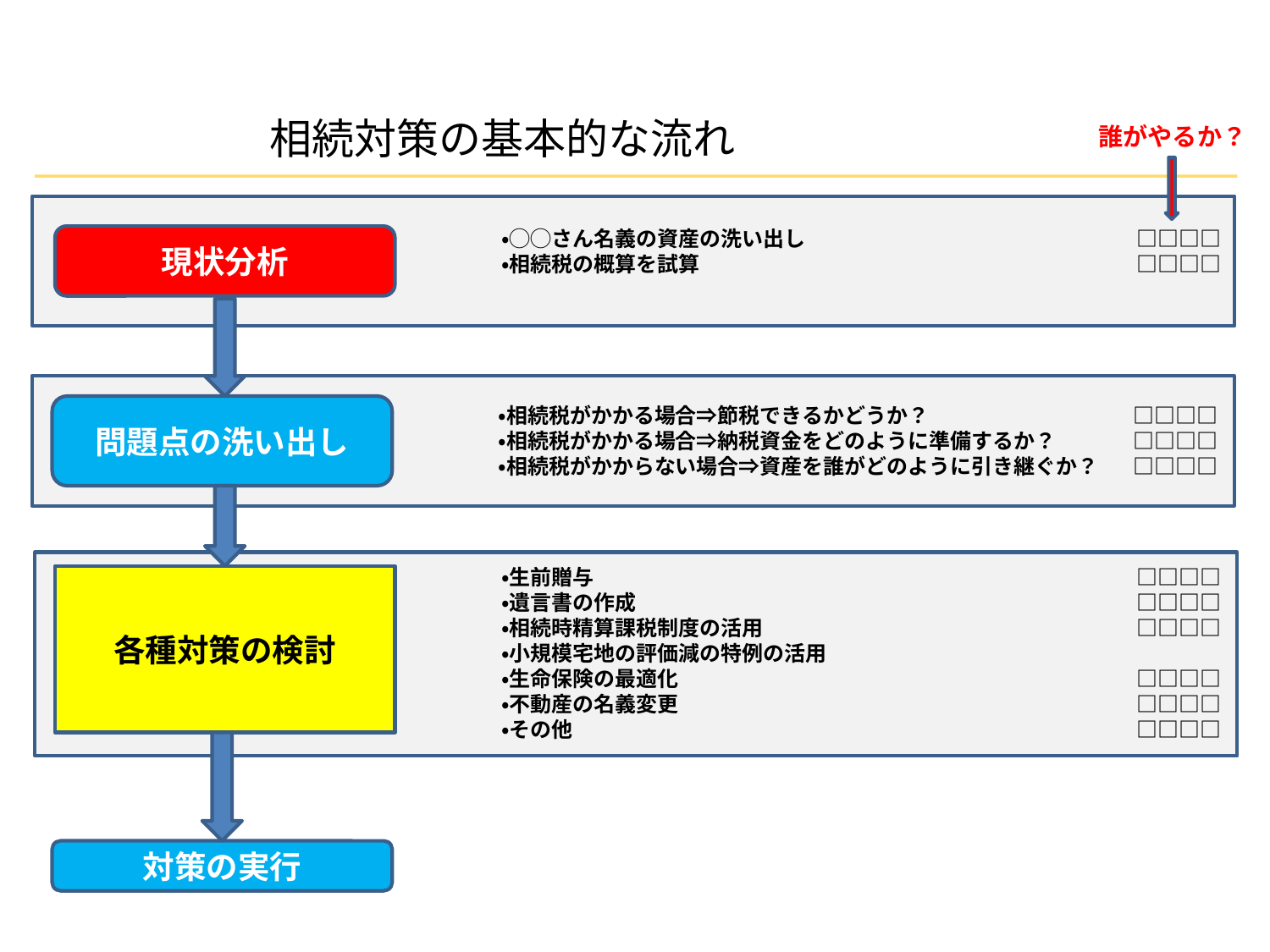

相続対策の基本的な流れ
誰がやるか？

・◯◯さん名義の資産の洗い出し			□□□□
・相続税の概算を試算				□□□□
現状分析

問題点の洗い出し
・相続税がかかる場合⇒節税できるかどうか？		□□□□
・相続税がかかる場合⇒納税資金をどのように準備するか？	□□□□
・相続税がかからない場合⇒資産を誰がどのように引き継ぐか？	□□□□

・生前贈与					□□□□
・遺言書の作成				□□□□
・相続時精算課税制度の活用			□□□□
・小規模宅地の評価減の特例の活用
・生命保険の最適化				□□□□
・不動産の名義変更				□□□□
・その他					□□□□
各種対策の検討

対策の実行